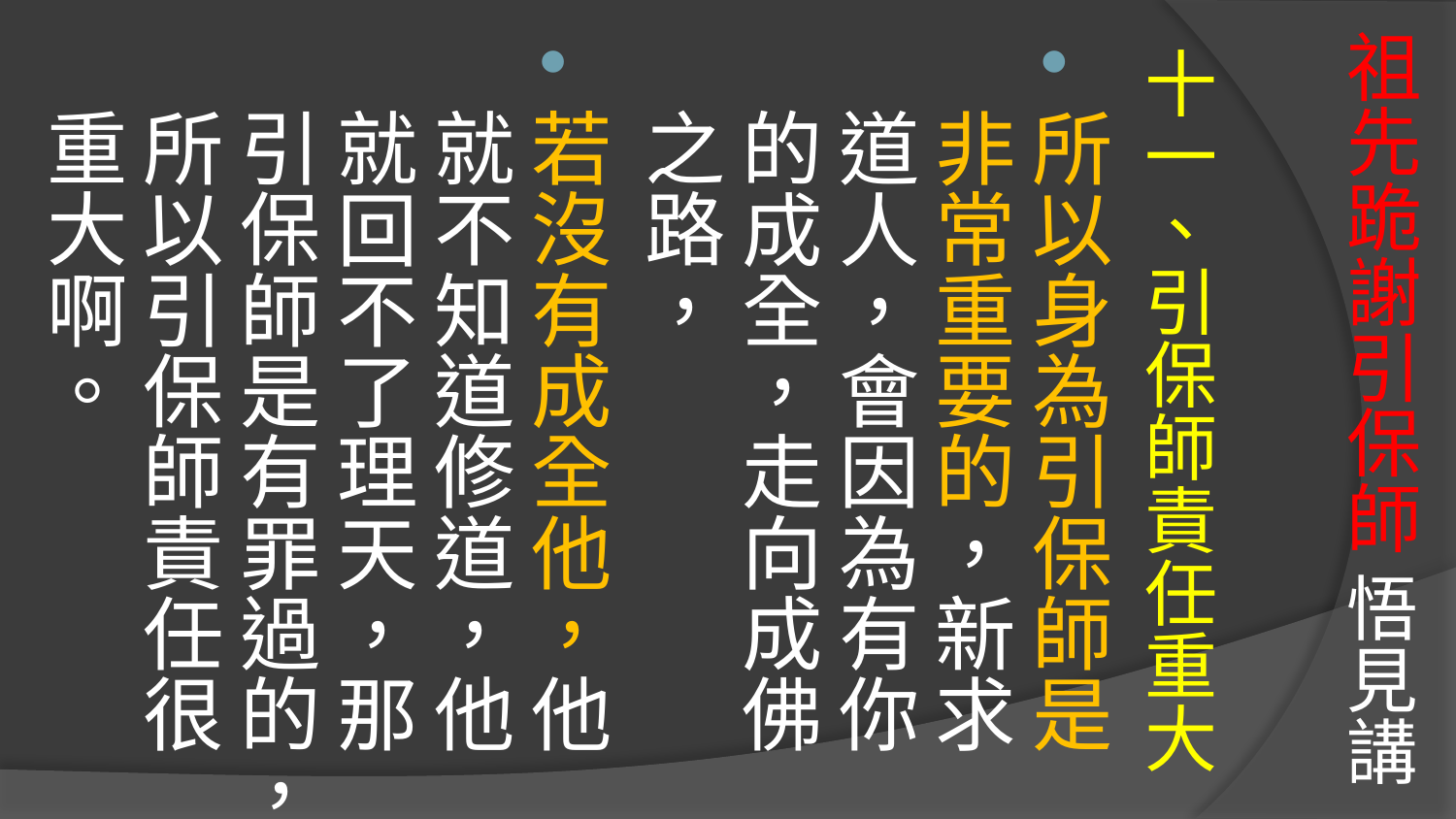

# 祖先跪謝引保師 悟見講
十一、引保師責任重大
所以身為引保師是非常重要的，新求道人，會因為有你的成全，走向成佛之路，
若沒有成全他，他就不知道修道，他就回不了理天，那引保師是有罪過的，所以引保師責任很重大啊。